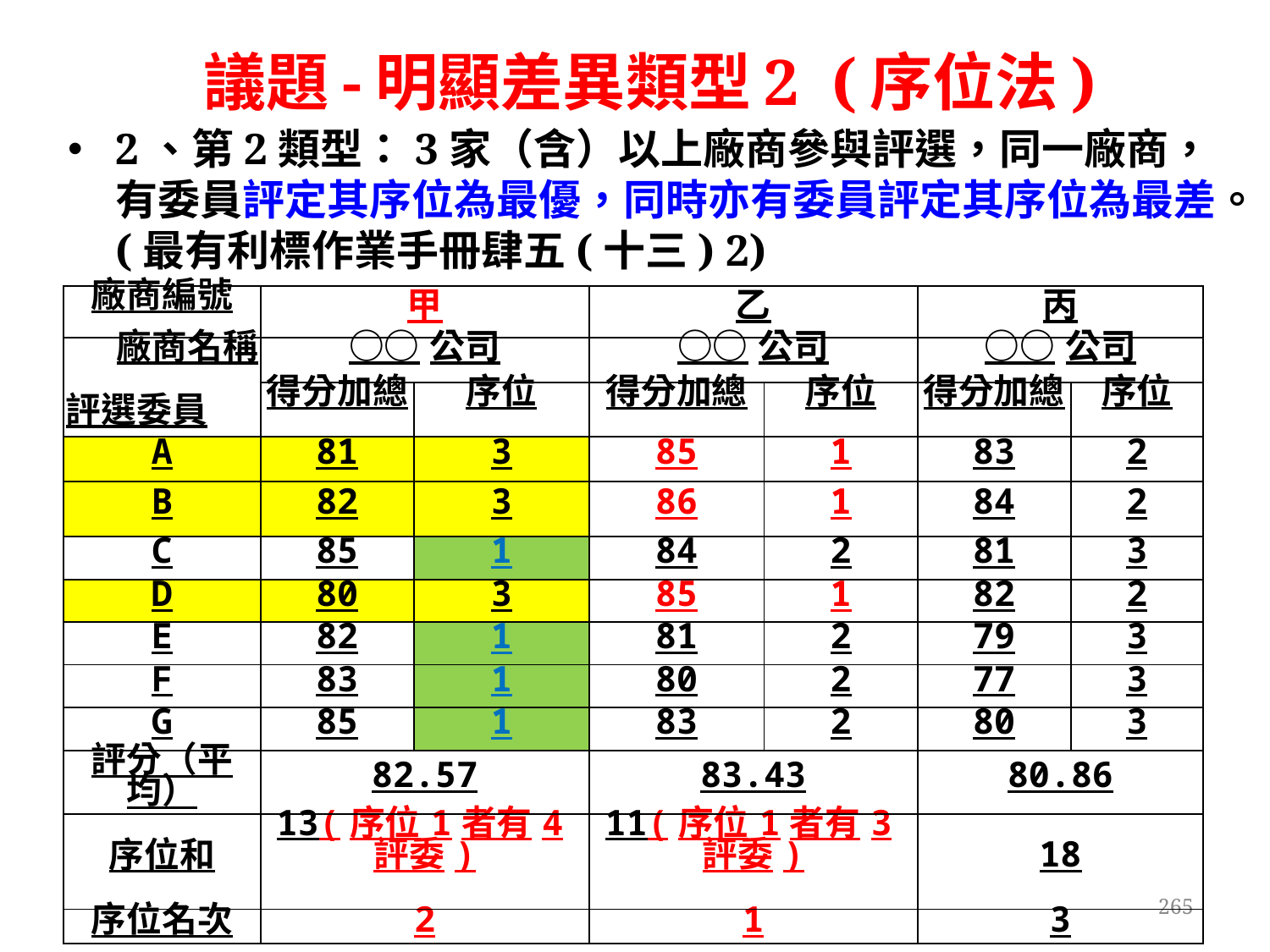

# 議題-明顯差異類型2  (序位法)
2、第2類型：3家（含）以上廠商參與評選，同一廠商，有委員評定其序位為最優，同時亦有委員評定其序位為最差。(最有利標作業手冊肆五(十三) 2)
| 廠商編號 | 甲 |  | 乙 |  | 丙 |  |
| --- | --- | --- | --- | --- | --- | --- |
| 廠商名稱 評選委員 | ○○公司 |  | ○○公司 |  | ○○公司 |  |
|  | 得分加總 | 序位 | 得分加總 | 序位 | 得分加總 | 序位 |
| A | 81 | 3 | 85 | 1 | 83 | 2 |
| B | 82 | 3 | 86 | 1 | 84 | 2 |
| C | 85 | 1 | 84 | 2 | 81 | 3 |
| D | 80 | 3 | 85 | 1 | 82 | 2 |
| E | 82 | 1 | 81 | 2 | 79 | 3 |
| F | 83 | 1 | 80 | 2 | 77 | 3 |
| G | 85 | 1 | 83 | 2 | 80 | 3 |
| 評分（平均） | 82.57 |  | 83.43 |  | 80.86 |  |
| 序位和 | 13(序位1者有4評委) |  | 11(序位1者有3評委) |  | 18 |  |
| 序位名次 | 2 |  | 1 |  | 3 |  |
265